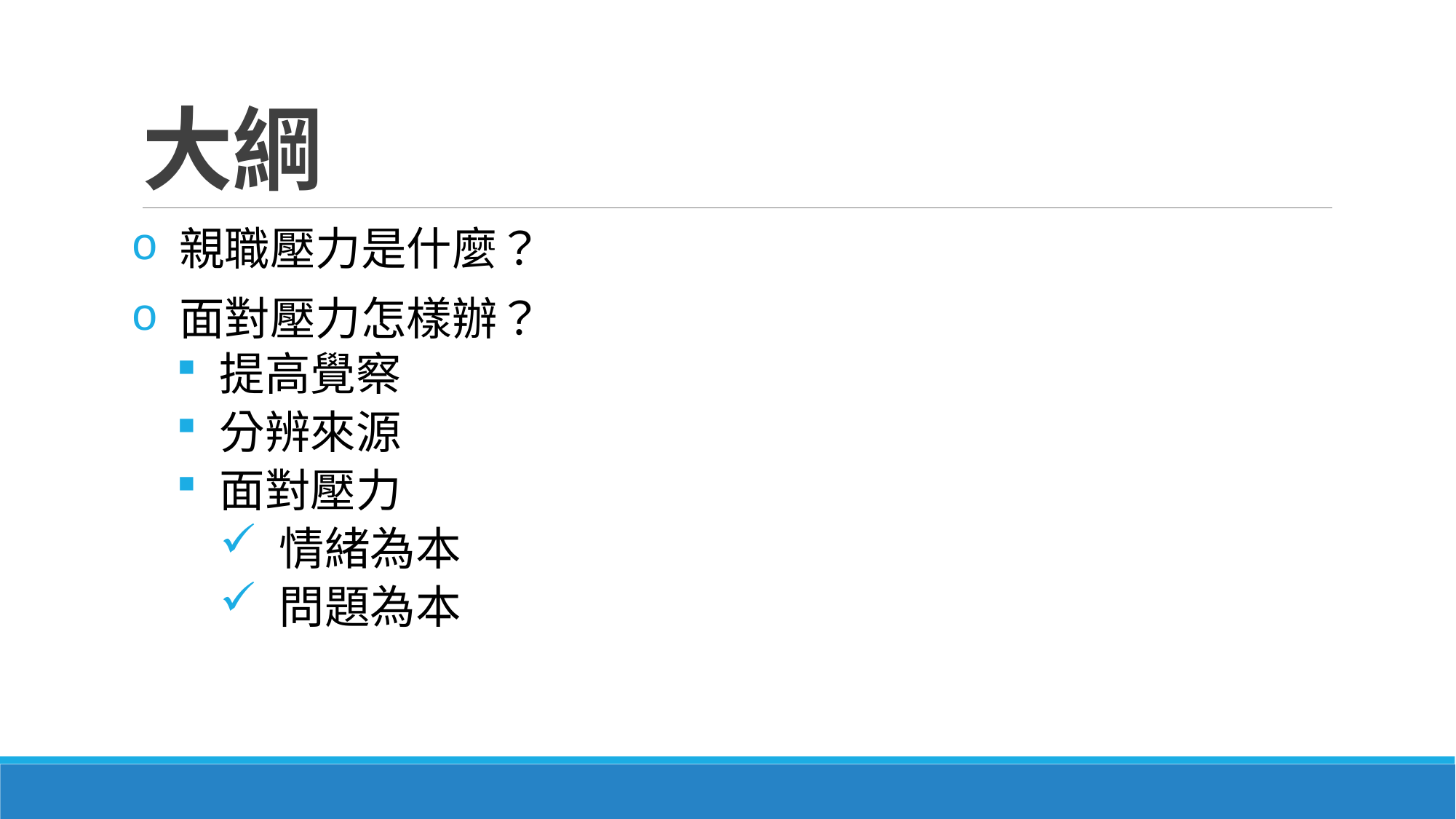

# 大綱
 親職壓力是什麼？
 面對壓力怎樣辦？
 提高覺察
 分辨來源
 面對壓力
 情緒為本
 問題為本